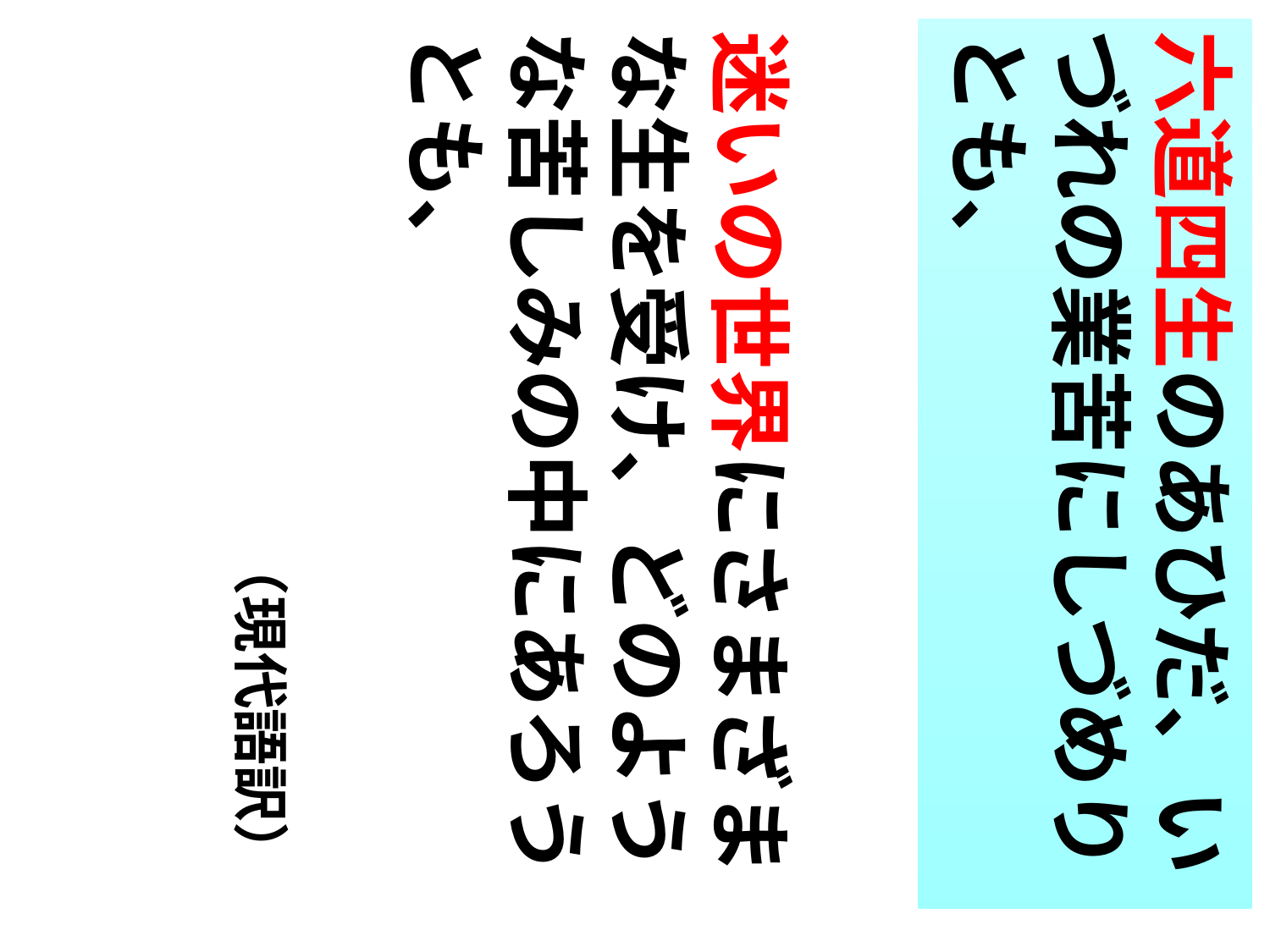

迷いの世界にさまざまな生を受け、どのような苦しみの中にあろうとも、

　　　　　　　　　（現代語訳）
六道四生のあひだ、いづれの業苦にしづめりとも、